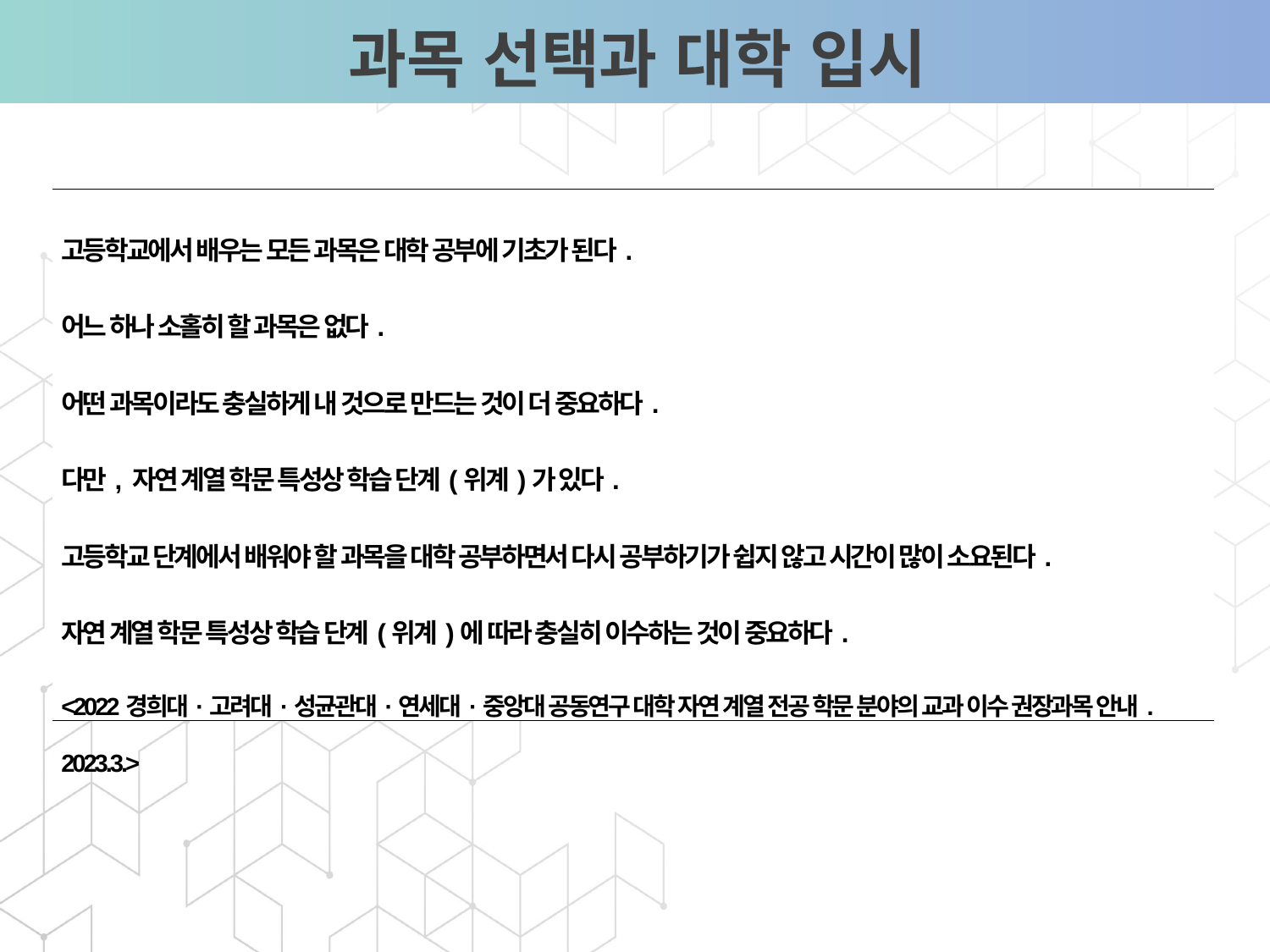

과목 선택과 대학 입시
| 고등학교에서 배우는 모든 과목은 대학 공부에 기초가 된다. 어느 하나 소홀히 할 과목은 없다. 어떤 과목이라도 충실하게 내 것으로 만드는 것이 더 중요하다. 다만, 자연 계열 학문 특성상 학습 단계(위계)가 있다. 고등학교 단계에서 배워야 할 과목을 대학 공부하면서 다시 공부하기가 쉽지 않고 시간이 많이 소요된다. 자연 계열 학문 특성상 학습 단계(위계)에 따라 충실히 이수하는 것이 중요하다. <2022경희대·고려대·성균관대·연세대·중앙대 공동연구 대학 자연 계열 전공 학문 분야의 교과 이수 권장과목 안내. 2023.3.> |
| --- |
영업활동의 부재